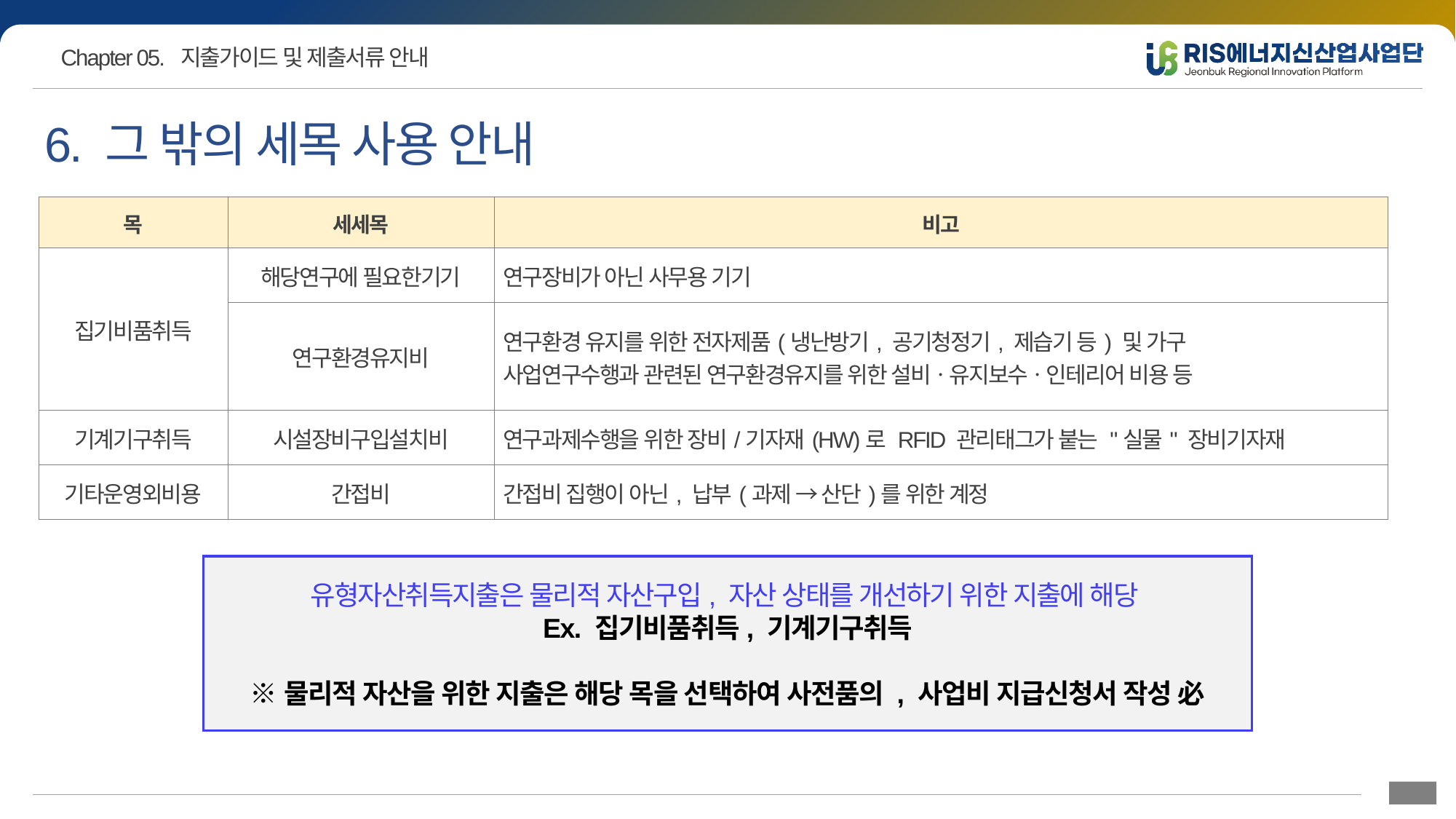

6. 그 밖의 세목 사용 안내
| 목 | 세세목 | 비고 |
| --- | --- | --- |
| 집기비품취득 | 해당연구에 필요한기기 | 연구장비가 아닌 사무용 기기 |
|  | 연구환경유지비 | 연구환경 유지를 위한 전자제품(냉난방기, 공기청정기, 제습기 등) 및 가구 사업연구수행과 관련된 연구환경유지를 위한 설비ㆍ유지보수ㆍ인테리어 비용 등 |
| 기계기구취득 | 시설장비구입설치비 | 연구과제수행을 위한 장비/기자재(HW)로 RFID 관리태그가 붙는 "실물" 장비기자재 |
| 기타운영외비용 | 간접비 | 간접비 집행이 아닌, 납부(과제 → 산단)를 위한 계정 |
유형자산취득지출은 물리적 자산구입, 자산 상태를 개선하기 위한 지출에 해당
Ex. 집기비품취득, 기계기구취득

※물리적 자산을 위한 지출은 해당 목을 선택하여 사전품의 , 사업비 지급신청서 작성 必